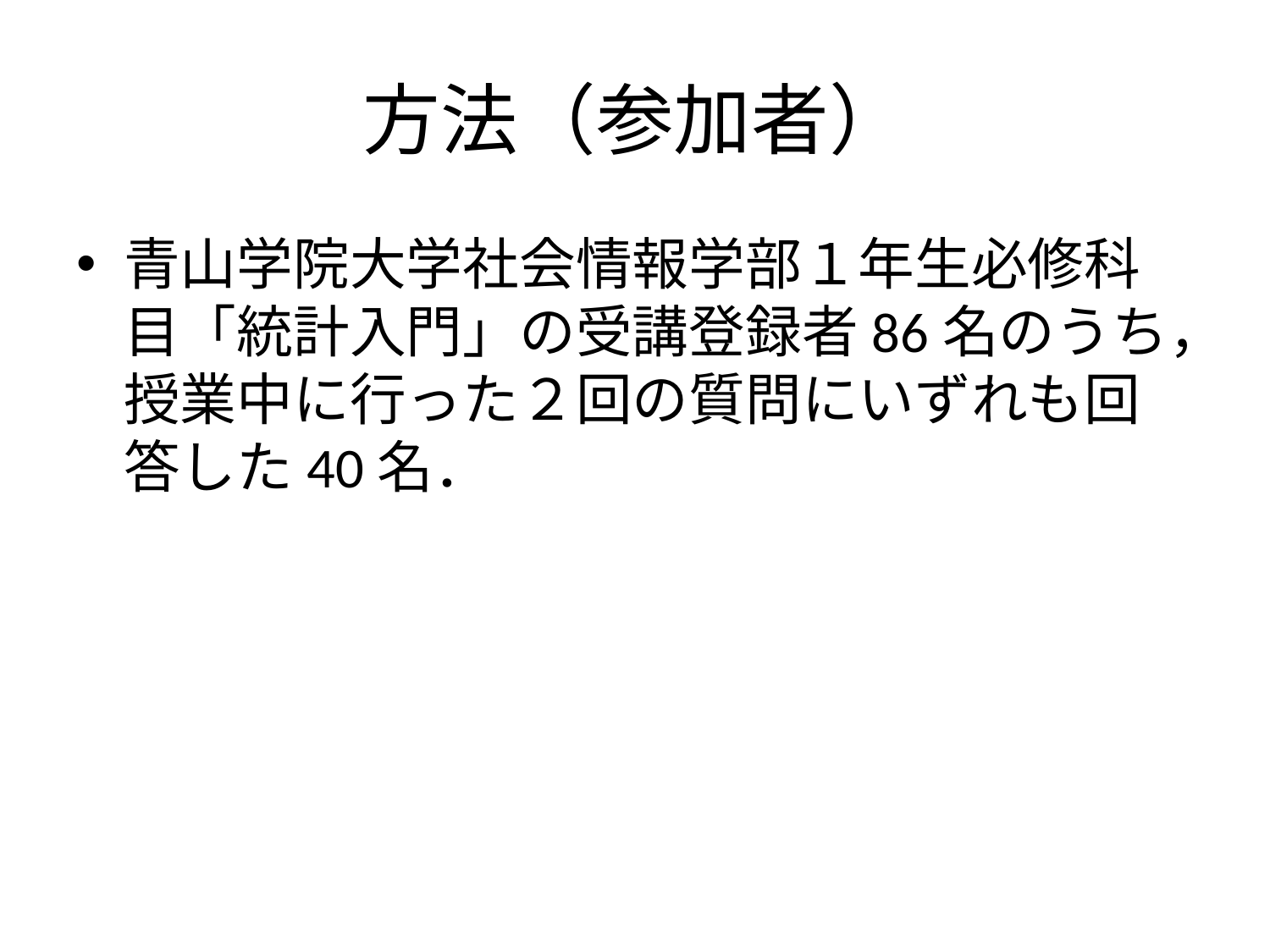

# 方法（参加者）
青山学院大学社会情報学部１年生必修科目「統計入門」の受講登録者86名のうち，授業中に行った２回の質問にいずれも回答した40名．